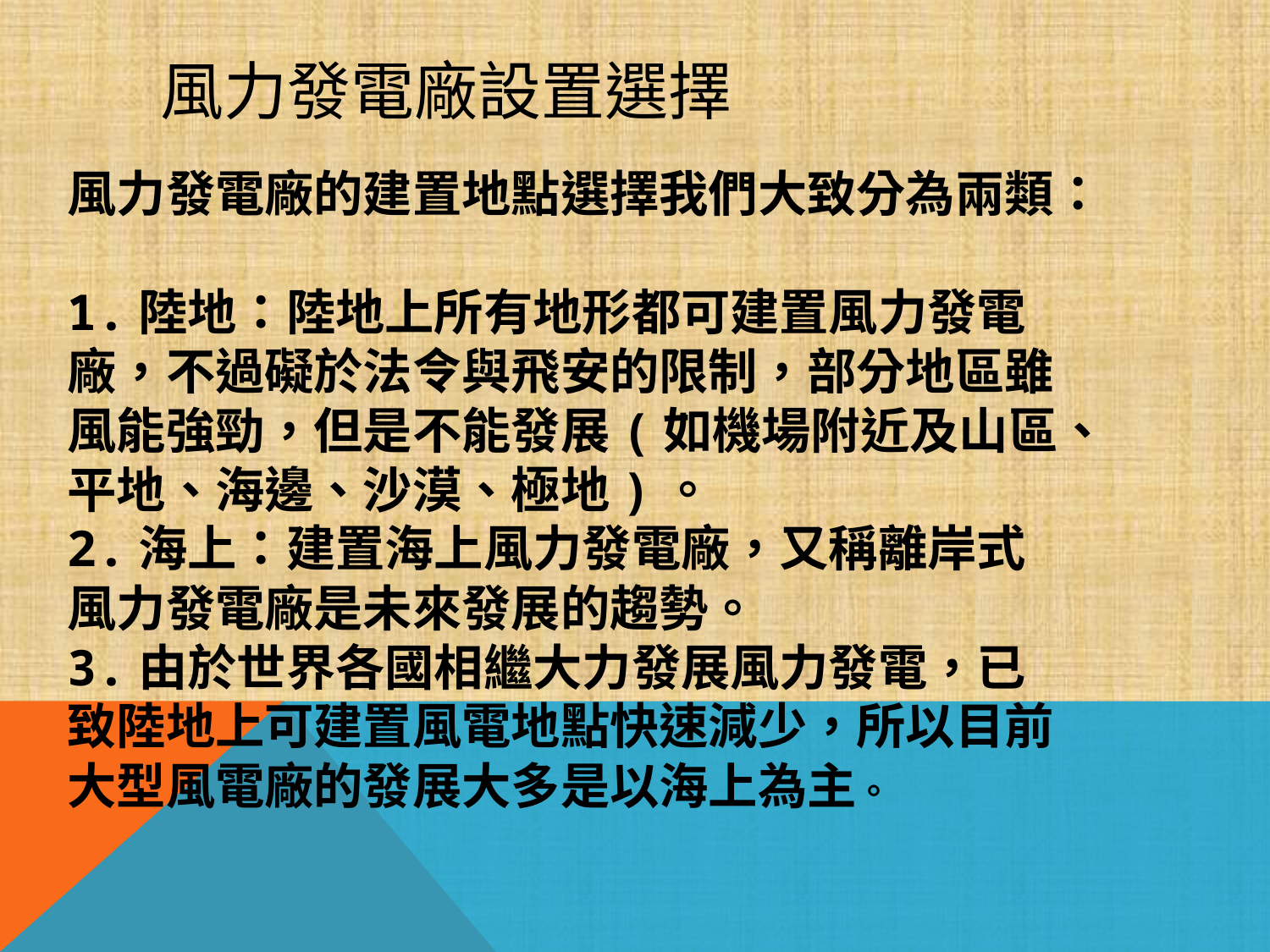

# 風力發電廠設置選擇
風力發電廠的建置地點選擇我們大致分為兩類：

1.陸地：陸地上所有地形都可建置風力發電廠，不過礙於法令與飛安的限制，部分地區雖風能強勁，但是不能發展(如機場附近及山區、平地、海邊、沙漠、極地)。
2.海上：建置海上風力發電廠，又稱離岸式風力發電廠是未來發展的趨勢。
3.由於世界各國相繼大力發展風力發電，已致陸地上可建置風電地點快速減少，所以目前大型風電廠的發展大多是以海上為主。